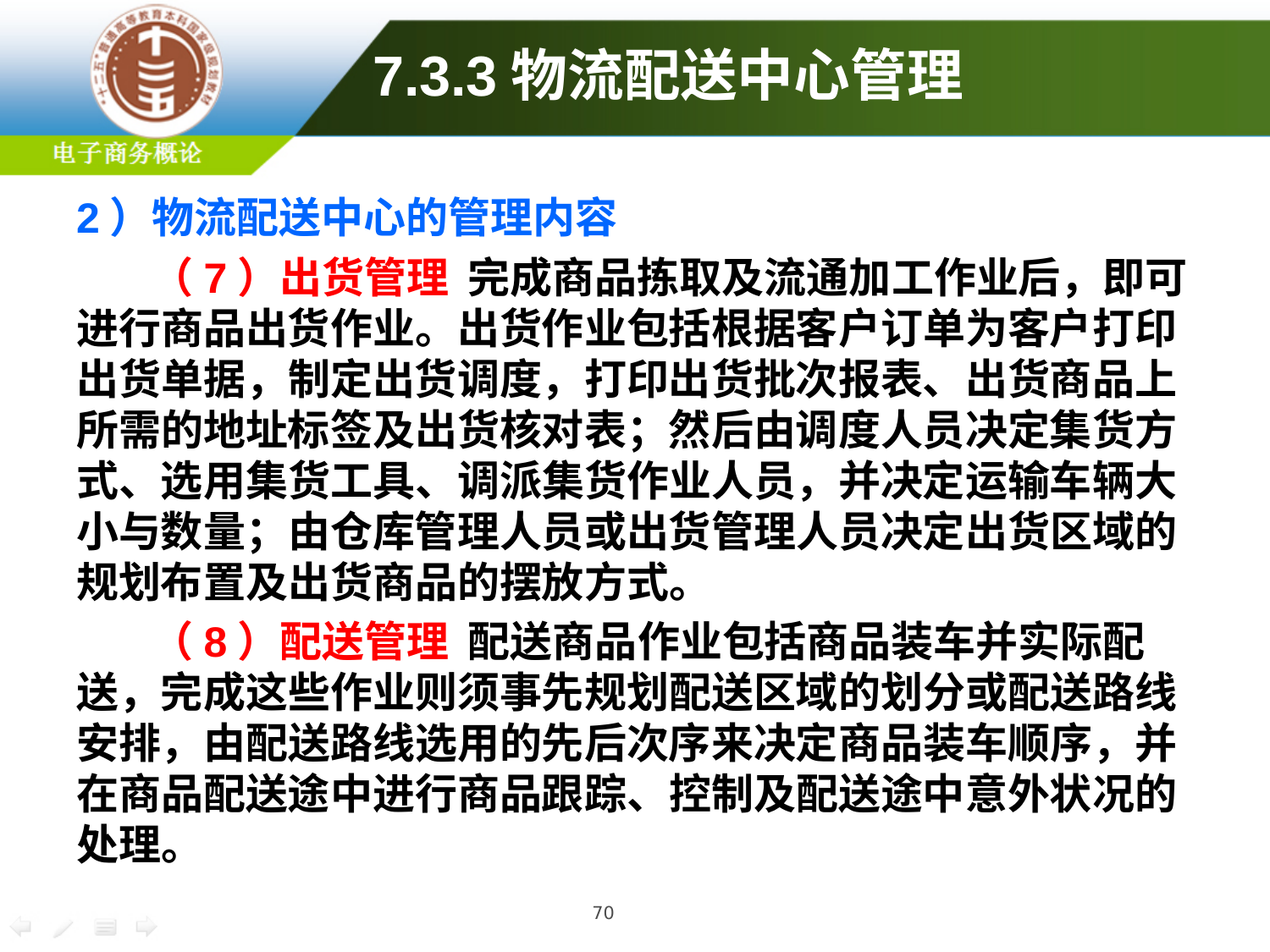

# 7.3.3物流配送中心管理
2）物流配送中心的管理内容
（7）出货管理  完成商品拣取及流通加工作业后，即可进行商品出货作业。出货作业包括根据客户订单为客户打印出货单据，制定出货调度，打印出货批次报表、出货商品上所需的地址标签及出货核对表；然后由调度人员决定集货方式、选用集货工具、调派集货作业人员，并决定运输车辆大小与数量；由仓库管理人员或出货管理人员决定出货区域的规划布置及出货商品的摆放方式。
（8）配送管理  配送商品作业包括商品装车并实际配送，完成这些作业则须事先规划配送区域的划分或配送路线安排，由配送路线选用的先后次序来决定商品装车顺序，并在商品配送途中进行商品跟踪、控制及配送途中意外状况的处理。
70